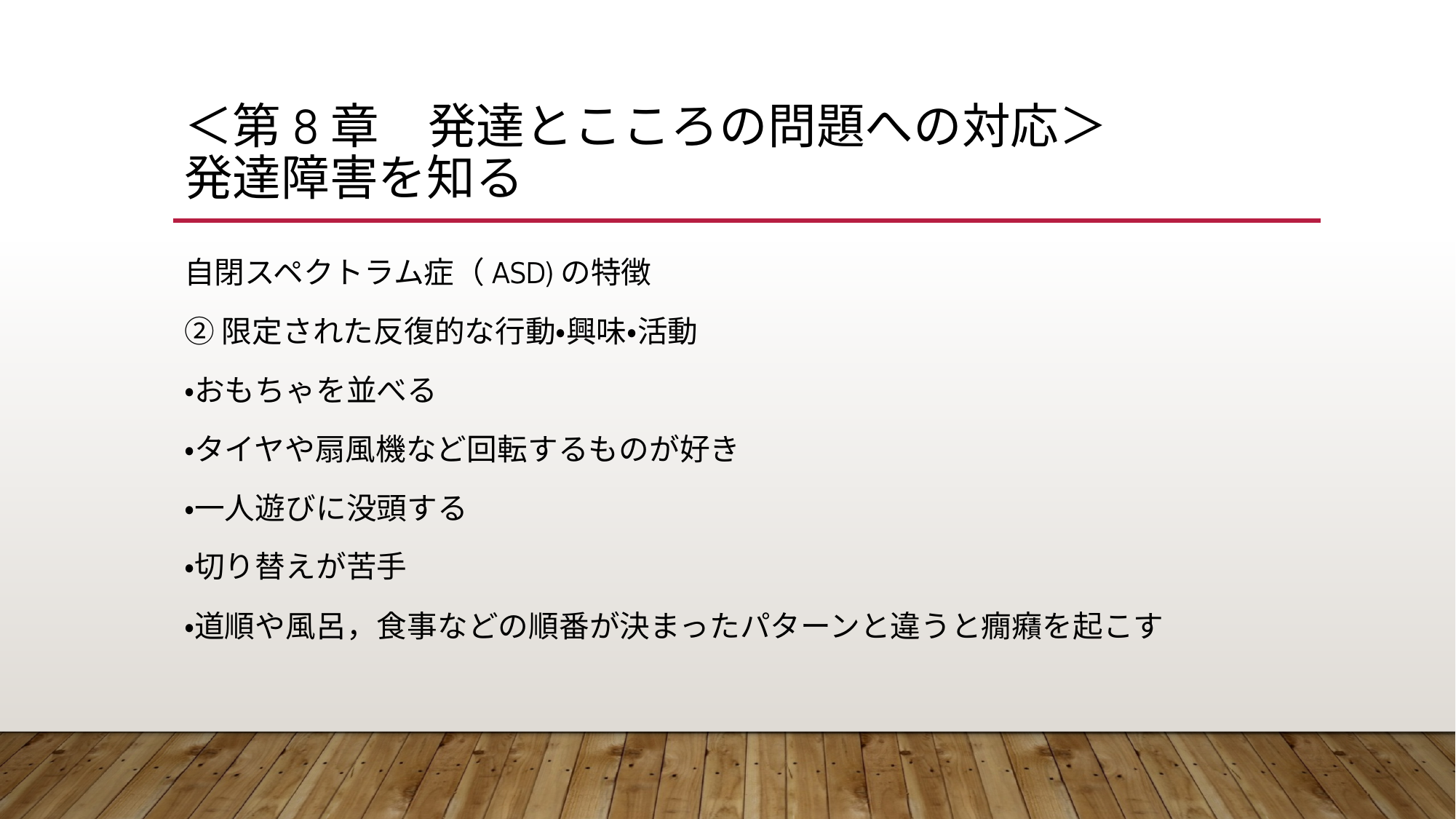

# ＜第8章　発達とこころの問題への対応＞ 発達障害を知る
自閉スペクトラム症（ASD)の特徴
②限定された反復的な行動・興味・活動
・おもちゃを並べる
・タイヤや扇風機など回転するものが好き
・一人遊びに没頭する
・切り替えが苦手
・道順や風呂，食事などの順番が決まったパターンと違うと癇癪を起こす